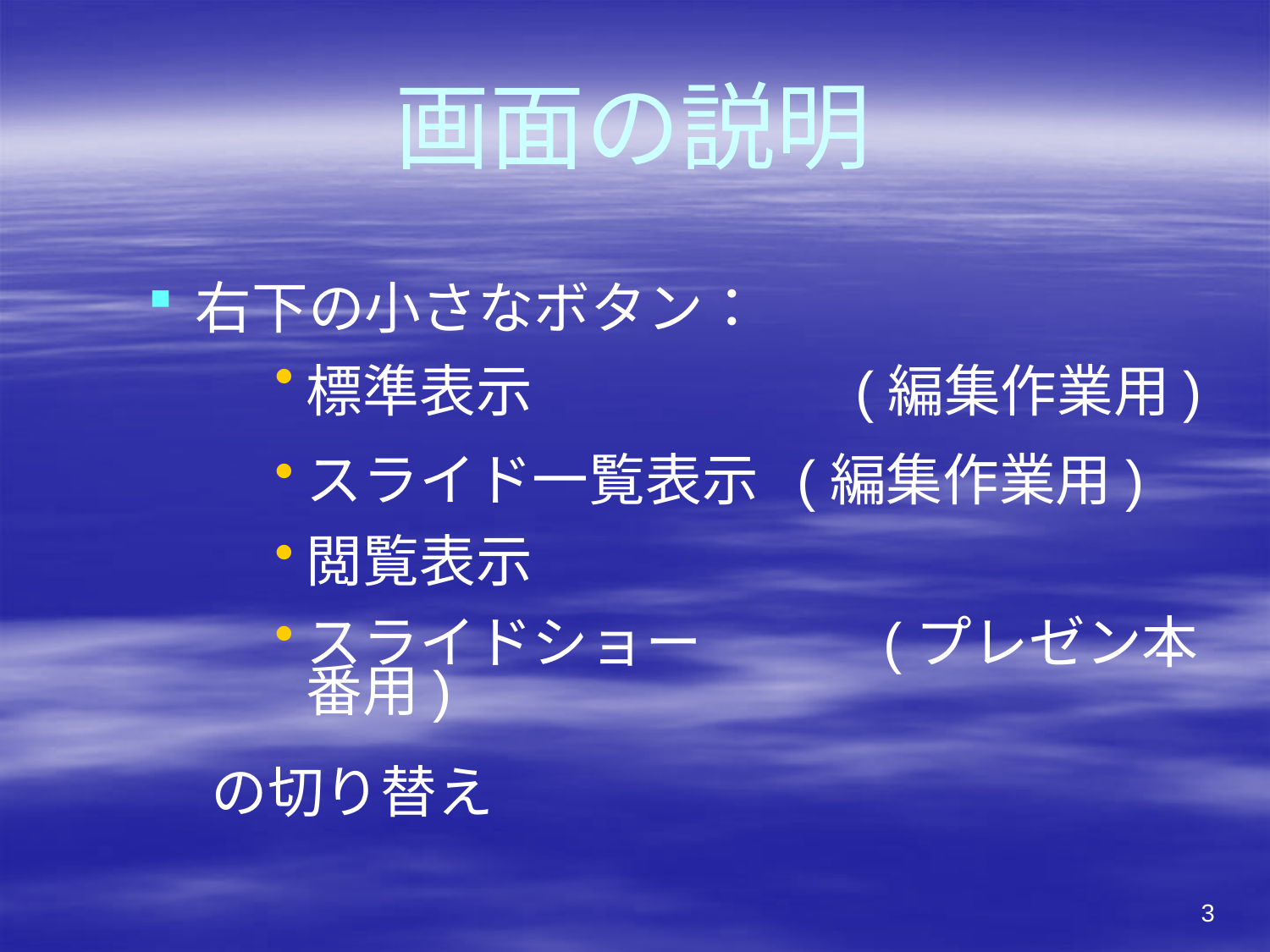

# 画面の説明
右下の小さなボタン：
標準表示　　　　　 (編集作業用)
スライド一覧表示  (編集作業用)
閲覧表示
スライドショー　　　 (プレゼン本番用)
の切り替え

3